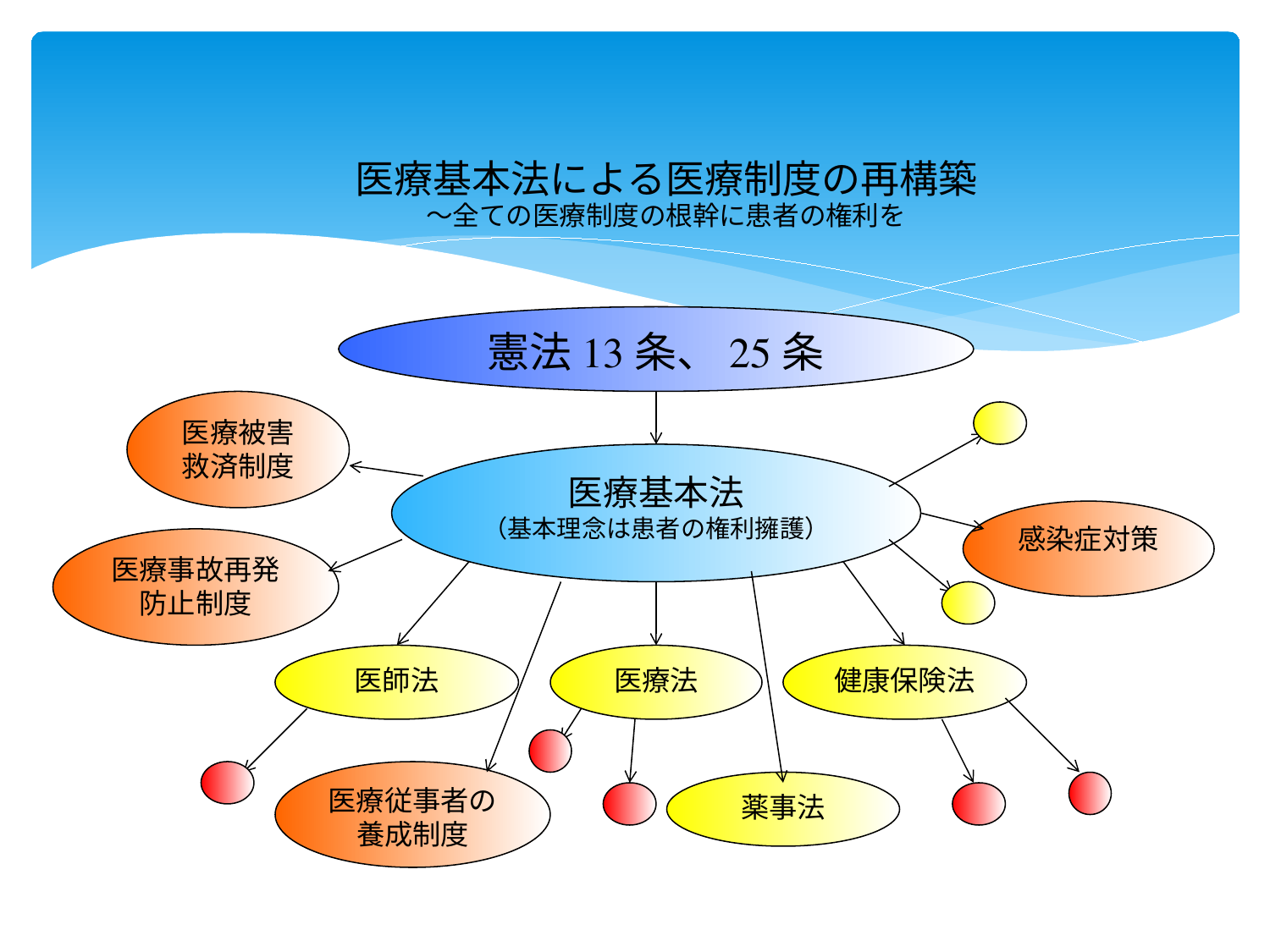

# 医療基本法による医療制度の再構築 〜全ての医療制度の根幹に患者の権利を
憲法13条、25条
医療被害救済制度

医療基本法
（基本理念は患者の権利擁護）
感染症対策
医療事故再発防止制度

医師法
医療法
健康保険法

医療従事者の養成制度
薬事法